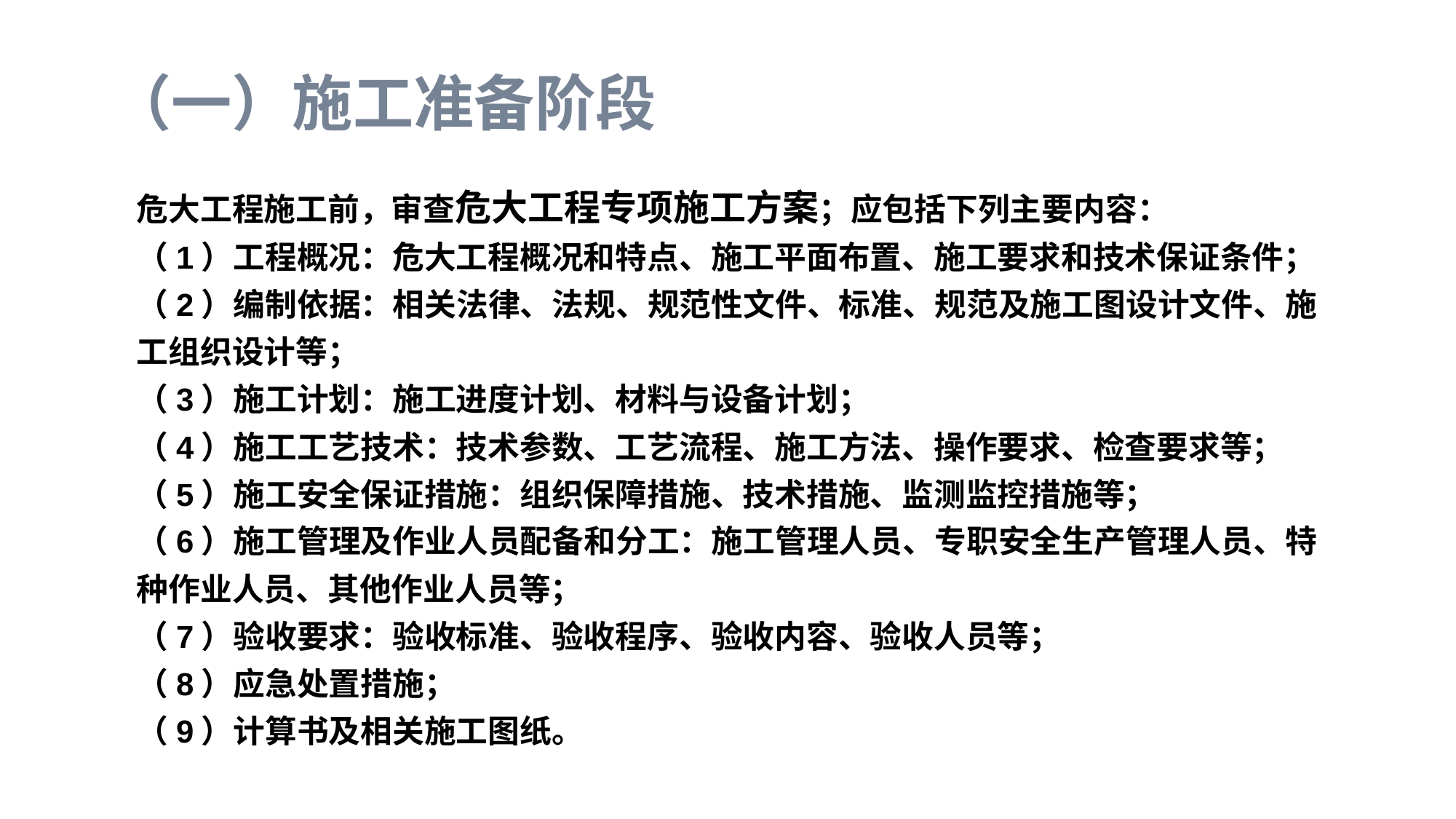

# （一）施工准备阶段
危大工程施工前，审查危大工程专项施工方案；应包括下列主要内容：
（1）工程概况：危大工程概况和特点、施工平面布置、施工要求和技术保证条件；
（2）编制依据：相关法律、法规、规范性文件、标准、规范及施工图设计文件、施工组织设计等；
（3）施工计划：施工进度计划、材料与设备计划；
（4）施工工艺技术：技术参数、工艺流程、施工方法、操作要求、检查要求等；
（5）施工安全保证措施：组织保障措施、技术措施、监测监控措施等；
（6）施工管理及作业人员配备和分工：施工管理人员、专职安全生产管理人员、特种作业人员、其他作业人员等；
（7）验收要求：验收标准、验收程序、验收内容、验收人员等；
（8）应急处置措施；
（9）计算书及相关施工图纸。